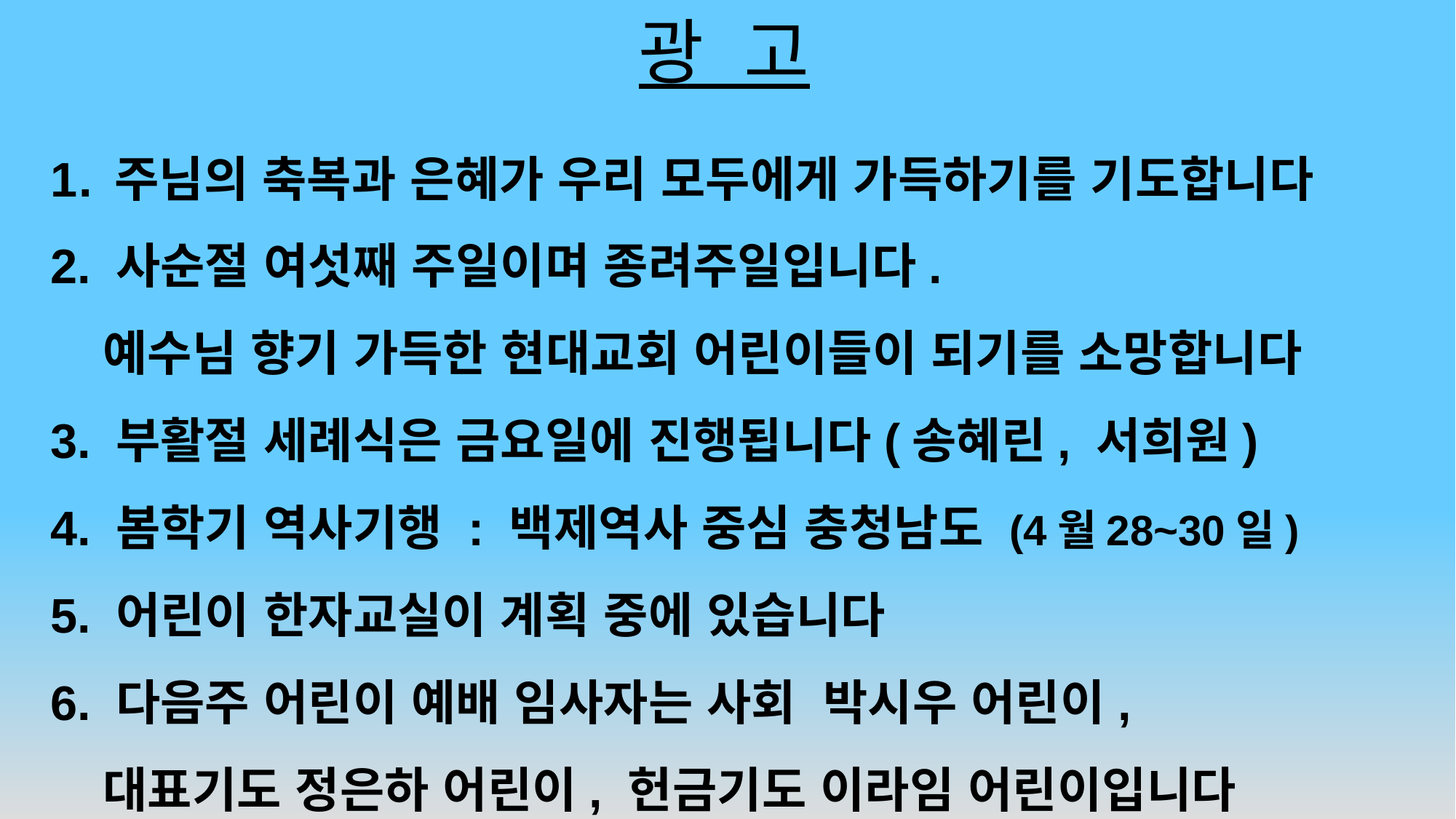

# 광  고
주님의 축복과 은혜가 우리 모두에게 가득하기를 기도합니다
2. 사순절 여섯째 주일이며 종려주일입니다.
   예수님 향기 가득한 현대교회 어린이들이 되기를 소망합니다
3. 부활절 세례식은 금요일에 진행됩니다(송혜린, 서희원)
4. 봄학기 역사기행 : 백제역사 중심 충청남도 (4월28~30일)
5. 어린이 한자교실이 계획 중에 있습니다
6. 다음주 어린이 예배 임사자는 사회  박시우 어린이,
   대표기도 정은하 어린이, 헌금기도 이라임 어린이입니다